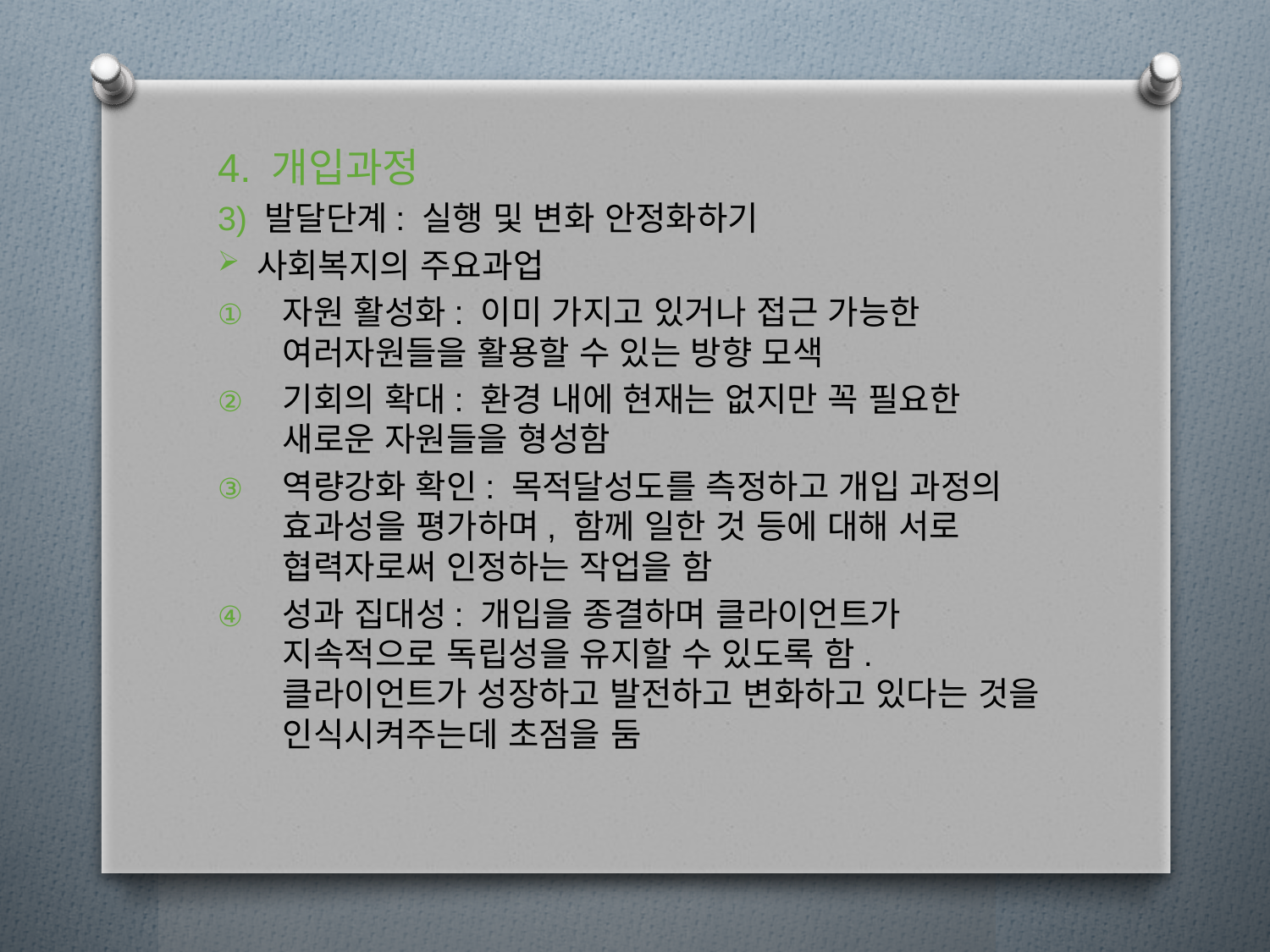

4. 개입과정
3) 발달단계: 실행 및 변화 안정화하기
사회복지의 주요과업
자원 활성화: 이미 가지고 있거나 접근 가능한 여러자원들을 활용할 수 있는 방향 모색
기회의 확대: 환경 내에 현재는 없지만 꼭 필요한 새로운 자원들을 형성함
역량강화 확인: 목적달성도를 측정하고 개입 과정의 효과성을 평가하며, 함께 일한 것 등에 대해 서로 협력자로써 인정하는 작업을 함
성과 집대성: 개입을 종결하며 클라이언트가 지속적으로 독립성을 유지할 수 있도록 함. 클라이언트가 성장하고 발전하고 변화하고 있다는 것을 인식시켜주는데 초점을 둠